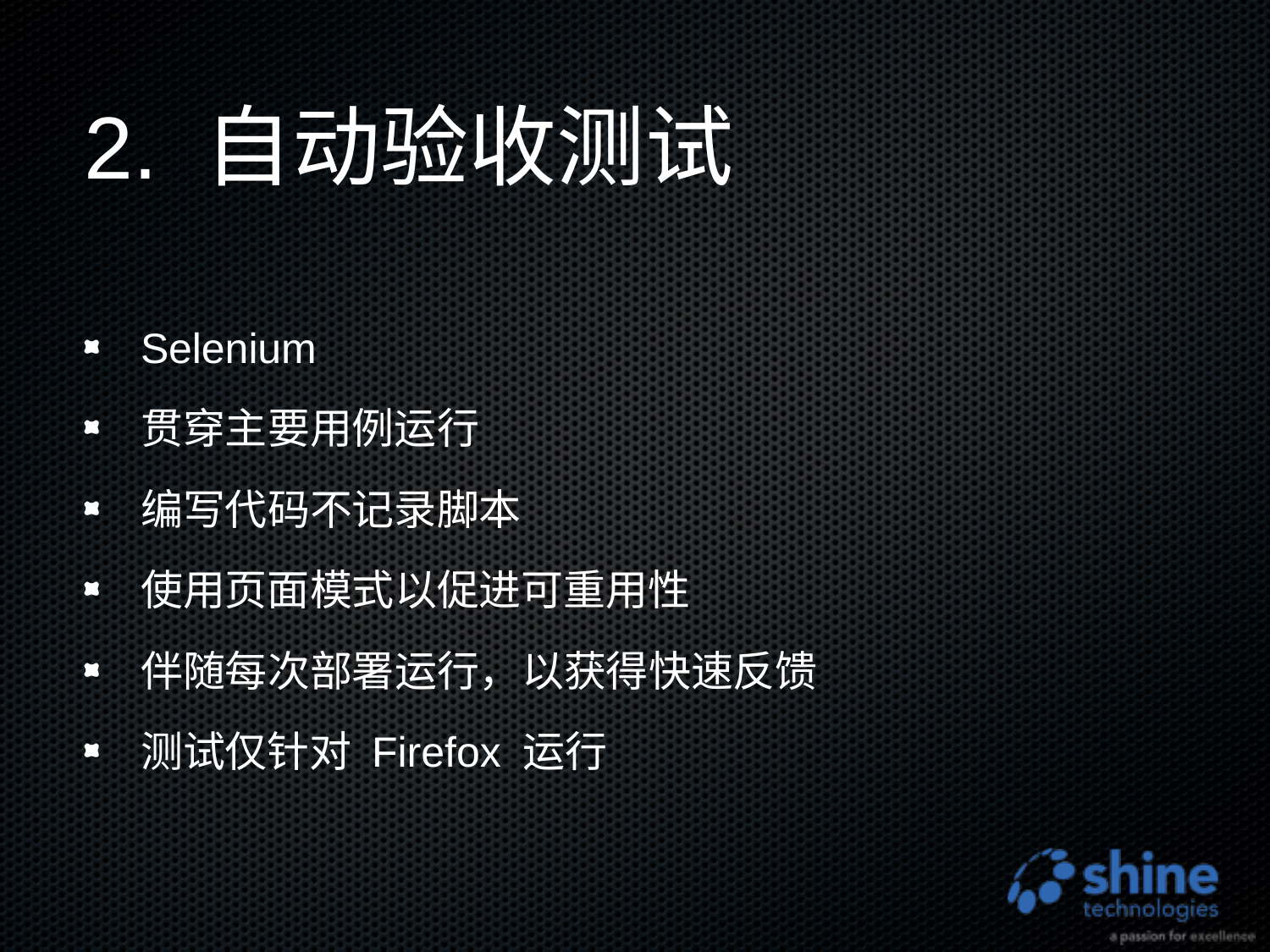

# 2. 自动验收测试
Selenium
贯穿主要用例运行
编写代码不记录脚本
使用页面模式以促进可重用性
伴随每次部署运行，以获得快速反馈
测试仅针对 Firefox 运行